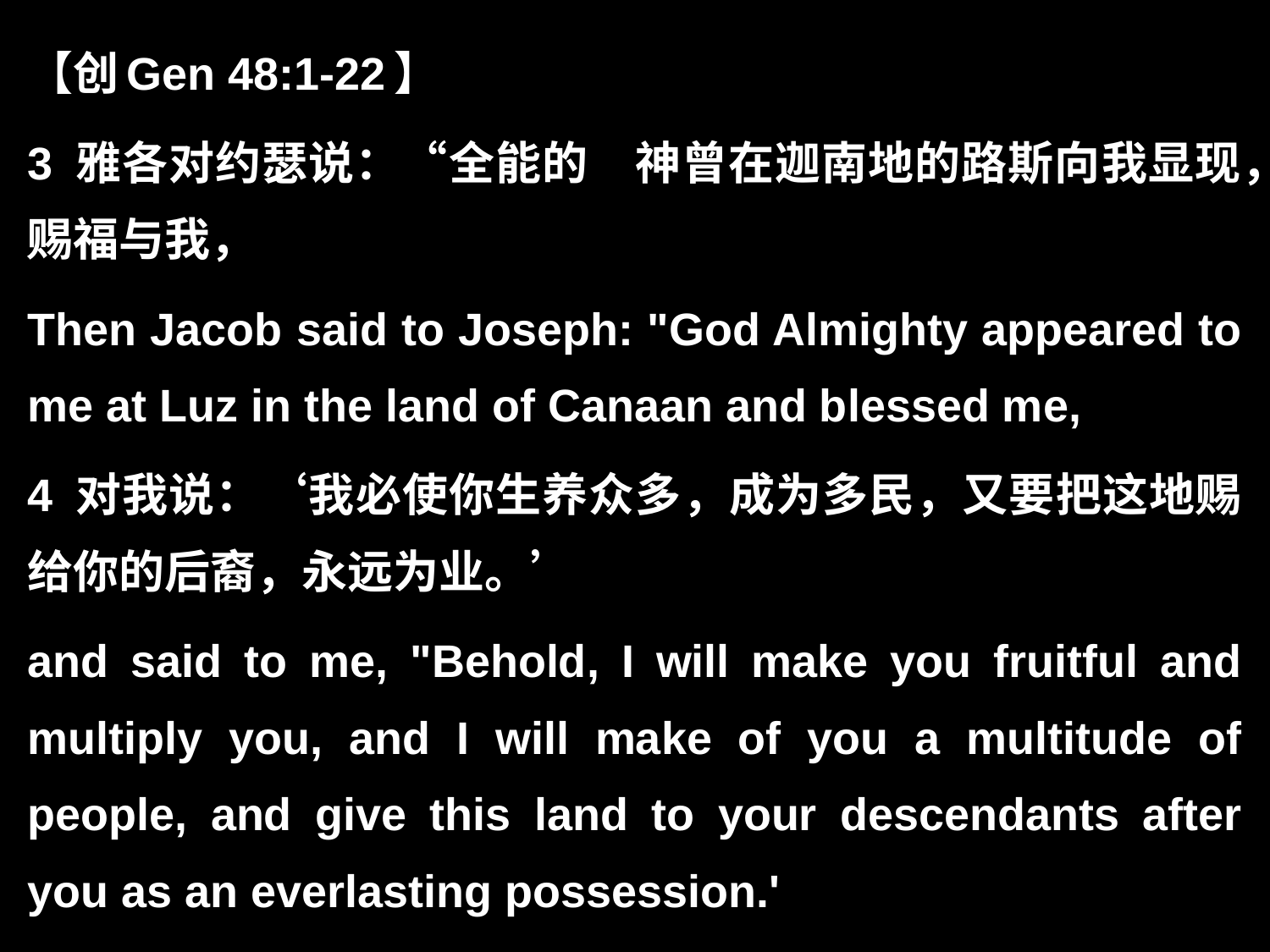

【创Gen 48:1-22】
3 雅各对约瑟说：“全能的　神曾在迦南地的路斯向我显现，赐福与我，
Then Jacob said to Joseph: "God Almighty appeared to me at Luz in the land of Canaan and blessed me,
4 对我说：‘我必使你生养众多，成为多民，又要把这地赐给你的后裔，永远为业。’
and said to me, "Behold, I will make you fruitful and multiply you, and I will make of you a multitude of people, and give this land to your descendants after you as an everlasting possession.'